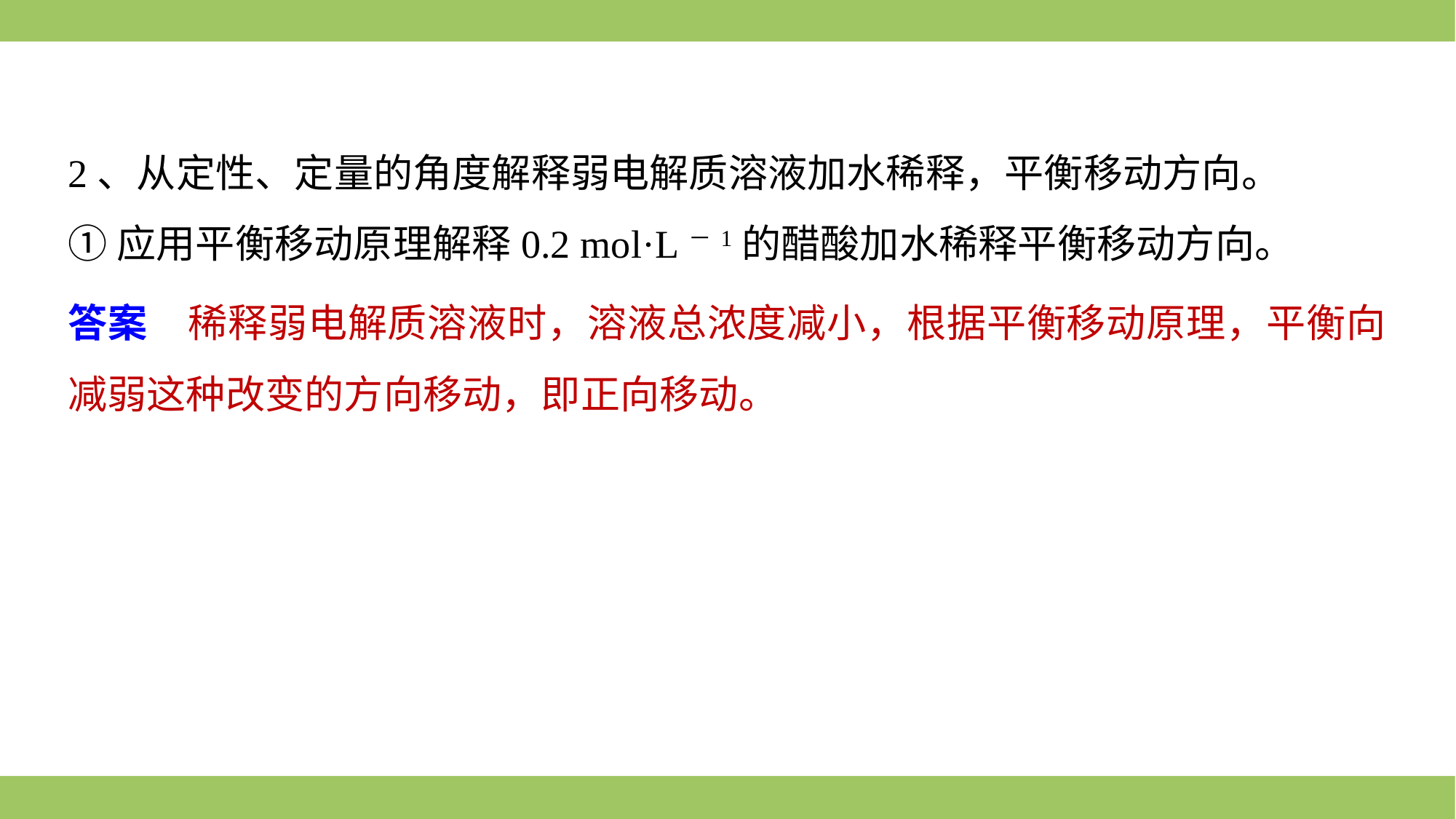

2、从定性、定量的角度解释弱电解质溶液加水稀释，平衡移动方向。
①应用平衡移动原理解释0.2 mol·L－1的醋酸加水稀释平衡移动方向。
答案　稀释弱电解质溶液时，溶液总浓度减小，根据平衡移动原理，平衡向减弱这种改变的方向移动，即正向移动。